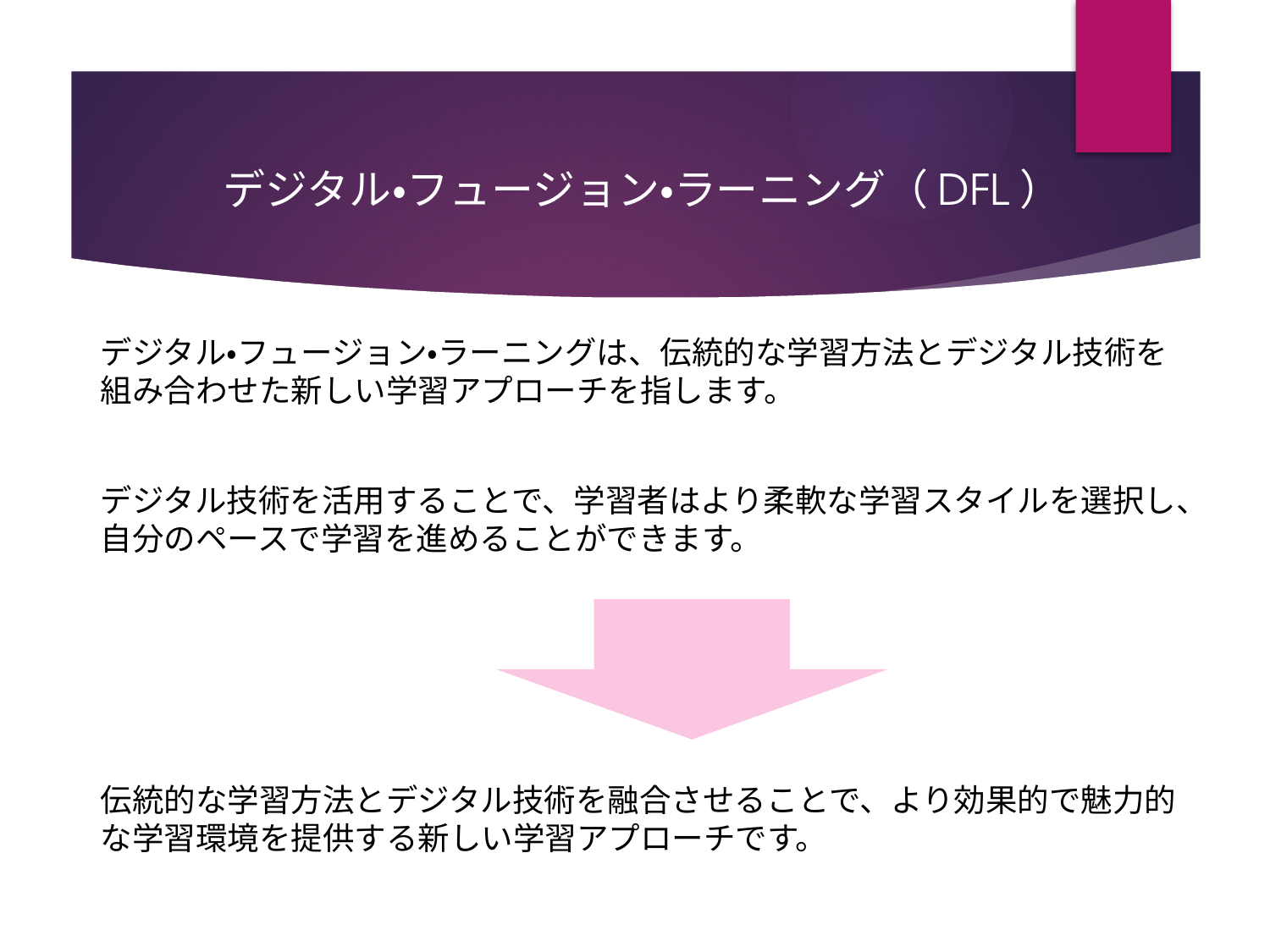

# デジタル・フュージョン・ラーニング（DFL）
デジタル・フュージョン・ラーニングは、伝統的な学習方法とデジタル技術を組み合わせた新しい学習アプローチを指します。
デジタル技術を活用することで、学習者はより柔軟な学習スタイルを選択し、自分のペースで学習を進めることができます。

伝統的な学習方法とデジタル技術を融合させることで、より効果的で魅力的な学習環境を提供する新しい学習アプローチです。